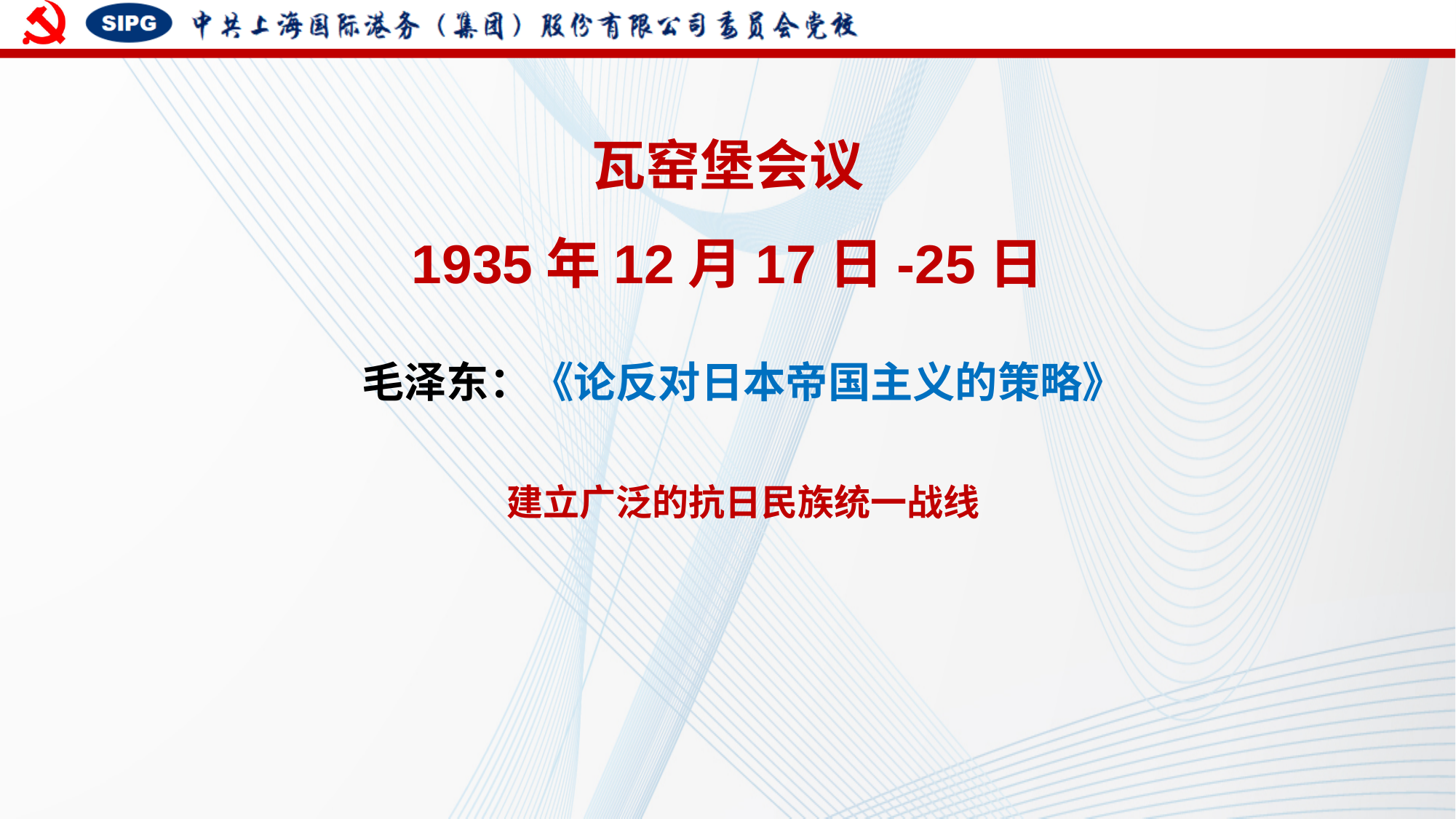

瓦窑堡会议
1935年12月17日-25日
毛泽东：《论反对日本帝国主义的策略》
建立广泛的抗日民族统一战线